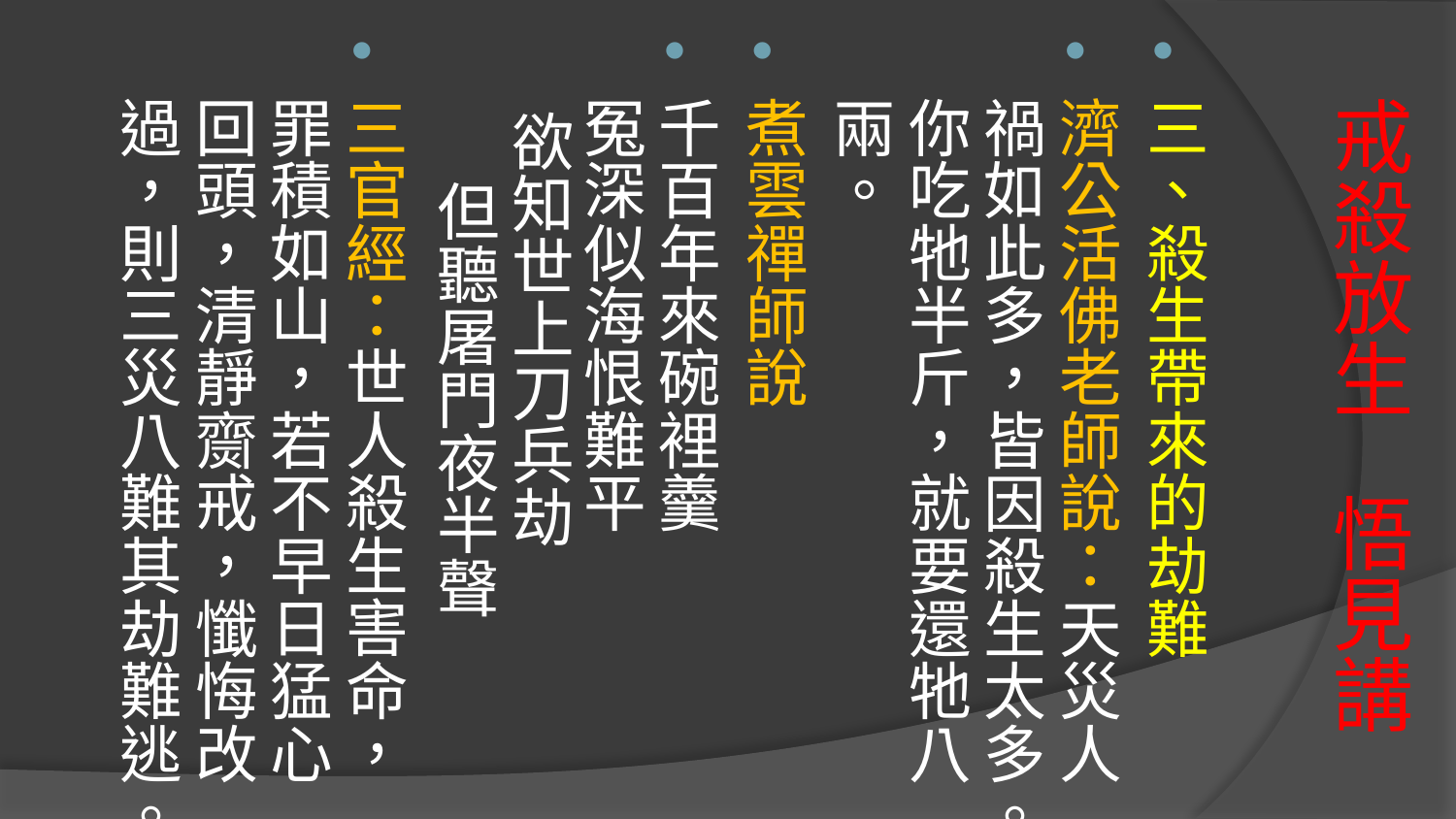

三、殺生帶來的劫難
濟公活佛老師說：天災人禍如此多，皆因殺生太多。你吃牠半斤，就要還牠八兩。
煮雲禪師說
千百年來碗裡羹                 冤深似海恨難平                   欲知世上刀兵劫                       但聽屠門夜半聲
三官經：世人殺生害命，罪積如山，若不早日猛心回頭，清靜齌戒，懺悔改過，則三災八難其劫難逃。

# 戒殺放生    悟見講